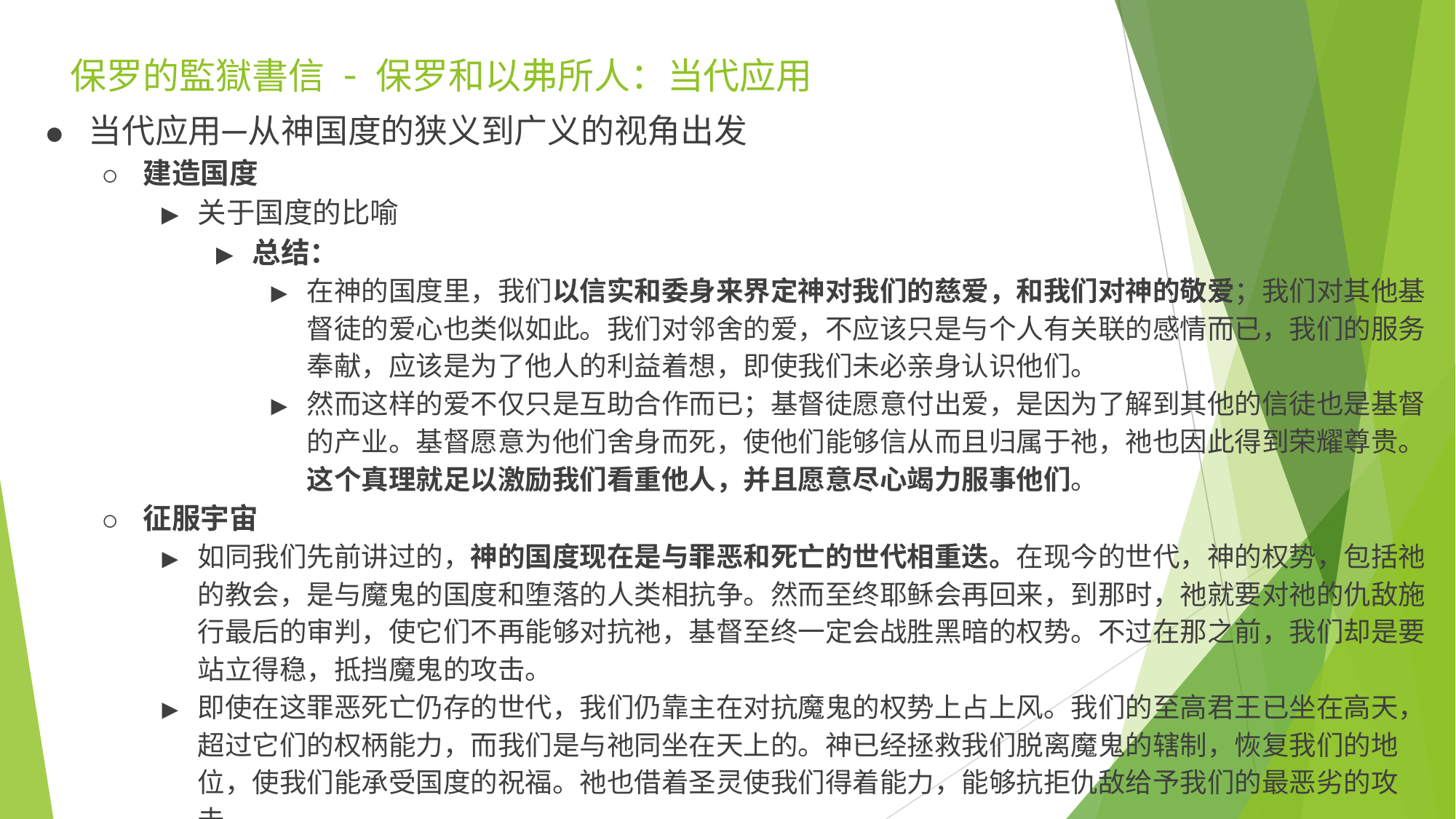

# 保罗的監獄書信 - 保罗和以弗所人：当代应用
当代应用—从神国度的狭义到广义​的视角出发
建造国度
关于国度的比喻
总结：​​
在神的国度里，我们以信实和委身来界定神对我们的慈爱，和我们对神的敬爱；我们对其他基督徒的爱心也类似如此。我们对邻舍的爱，不应该只是与个人有关联的感情而已，我们的服务奉献，应该是为了他人的利益着想，即使我们未必亲身认识他们。
然而这样的爱不仅只是互助合作而已；基督徒愿意付出爱，是因为了解到其他的信徒也是基督的产业。基督愿意为他们舍身而死，使他们能够信从而且归属于祂，祂也因此得到荣耀尊贵。这个真理就足以激励我们看重他人，并且愿意尽心竭力服事他们。​​
征服宇宙
如同我们先前讲过的，神的国度现在是与罪恶和死亡的世代相重迭。在现今的世代，神的权势，包括祂的教会，是与魔鬼的国度和堕落的人类相抗争。然而至终耶稣会再回来，到那时，祂就要对祂的仇敌施行最后的审判，使它们不再能够对抗祂，基督至终一定会战胜黑暗的权势。不过在那之前，我们却是要站立得稳，抵挡魔鬼的攻击。
即使在这罪恶死亡仍存的世代，我们仍靠主在对抗魔鬼的权势上占上风。我们的至高君王已坐在高天，超过它们的权柄能力，而我们是与祂同坐在天上的。神已经拯救我们脱离魔鬼的辖制，恢复我们的地位，使我们能承受国度的祝福。祂也借着圣灵使我们得着能力，能够抗拒仇敌给予我们的最恶劣的攻击。